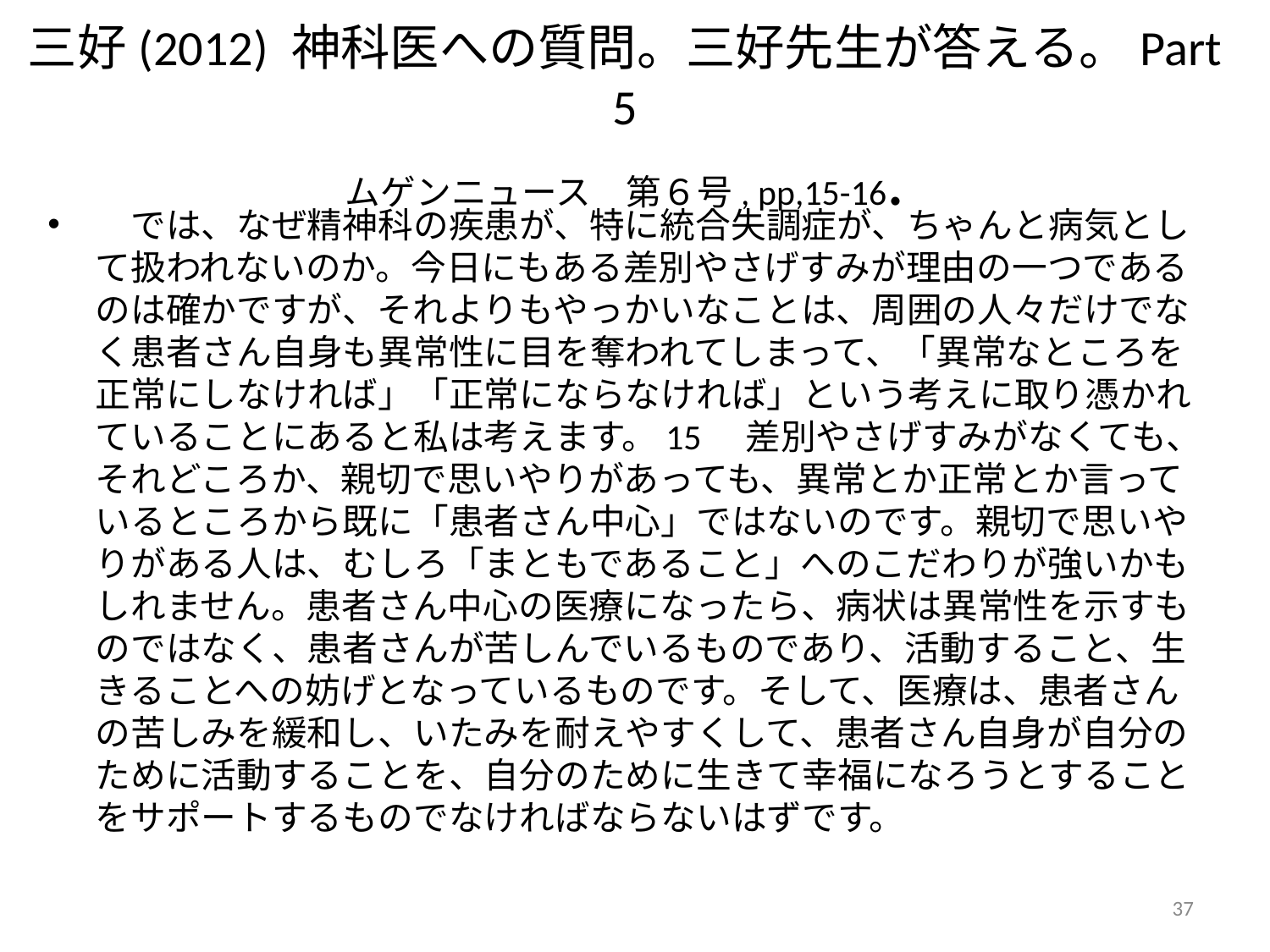

# 三好(2012) 神科医への質問。三好先生が答える。Part 5 ムゲンニュース　第６号, pp,15-16.
　では、なぜ精神科の疾患が、特に統合失調症が、ちゃんと病気として扱われないのか。今日にもある差別やさげすみが理由の一つであるのは確かですが、それよりもやっかいなことは、周囲の人々だけでなく患者さん自身も異常性に目を奪われてしまって、「異常なところを正常にしなければ」「正常にならなければ」という考えに取り憑かれていることにあると私は考えます。15　差別やさげすみがなくても、それどころか、親切で思いやりがあっても、異常とか正常とか言っているところから既に「患者さん中心」ではないのです。親切で思いやりがある人は、むしろ「まともであること」へのこだわりが強いかもしれません。患者さん中心の医療になったら、病状は異常性を示すものではなく、患者さんが苦しんでいるものであり、活動すること、生きることへの妨げとなっているものです。そして、医療は、患者さんの苦しみを緩和し、いたみを耐えやすくして、患者さん自身が自分のために活動することを、自分のために生きて幸福になろうとすることをサポートするものでなければならないはずです。
37